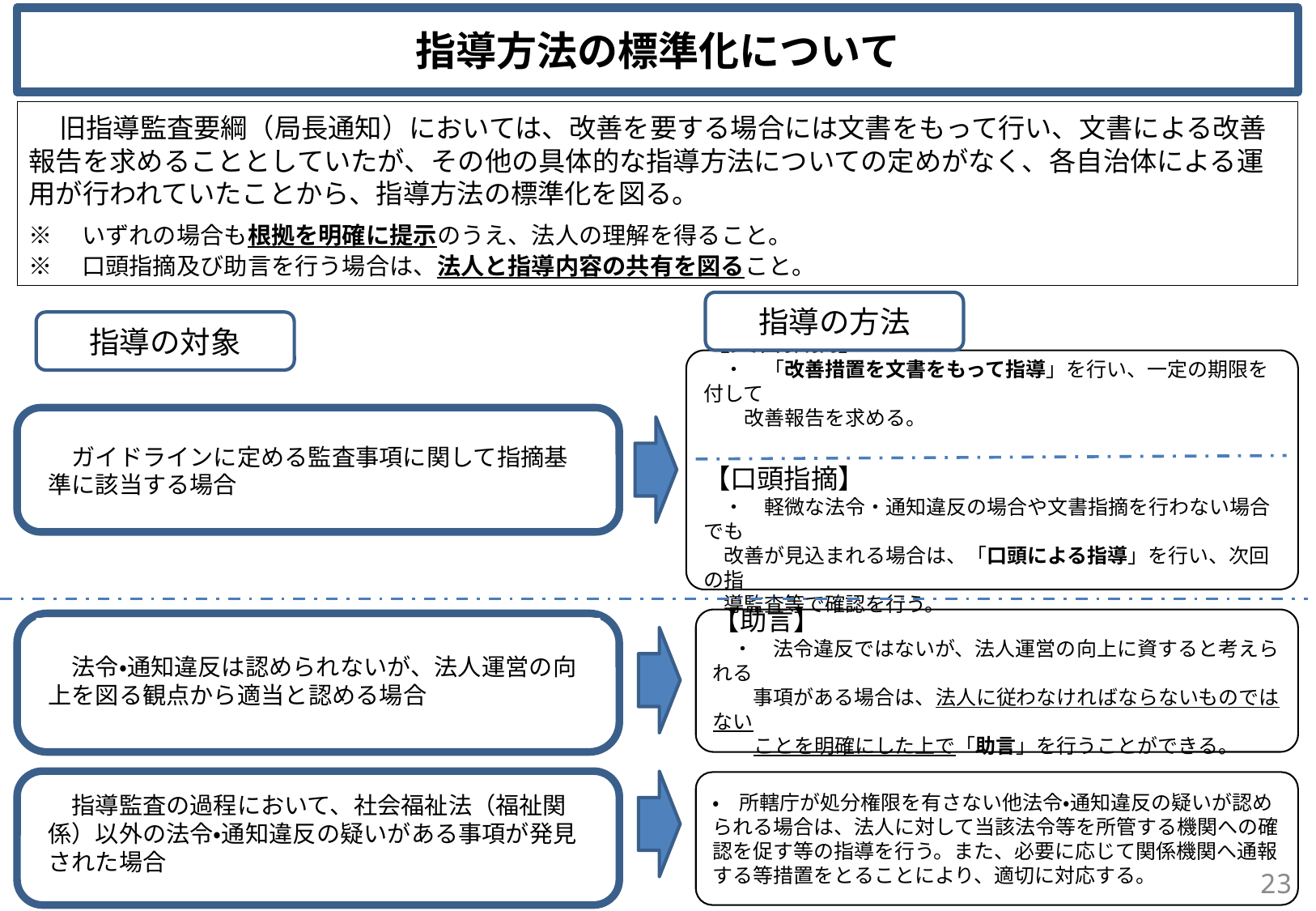

指導方法の標準化について
　旧指導監査要綱（局長通知）においては、改善を要する場合には文書をもって行い、文書による改善報告を求めることとしていたが、その他の具体的な指導方法についての定めがなく、各自治体による運用が行われていたことから、指導方法の標準化を図る。

※　いずれの場合も根拠を明確に提示のうえ、法人の理解を得ること。
※　口頭指摘及び助言を行う場合は、法人と指導内容の共有を図ること。
指導の方法
指導の対象
【文書指摘】
　・　「改善措置を文書をもって指導」を行い、一定の期限を付して
　　改善報告を求める。

【口頭指摘】
　・　軽微な法令・通知違反の場合や文書指摘を行わない場合でも
　改善が見込まれる場合は、「口頭による指導」を行い、次回の指
　導監査等で確認を行う。

　ガイドラインに定める監査事項に関して指摘基準に該当する場合
【助言】
　・　法令違反ではないが、法人運営の向上に資すると考えられる
　　事項がある場合は、法人に従わなければならないものではない
　　ことを明確にした上で「助言」を行うことができる。

　法令・通知違反は認められないが、法人運営の向上を図る観点から適当と認める場合

・　所轄庁が処分権限を有さない他法令・通知違反の疑いが認められる場合は、法人に対して当該法令等を所管する機関への確認を促す等の指導を行う。また、必要に応じて関係機関へ通報する等措置をとることにより、適切に対応する。
　指導監査の過程において、社会福祉法（福祉関係）以外の法令・通知違反の疑いがある事項が発見された場合
23